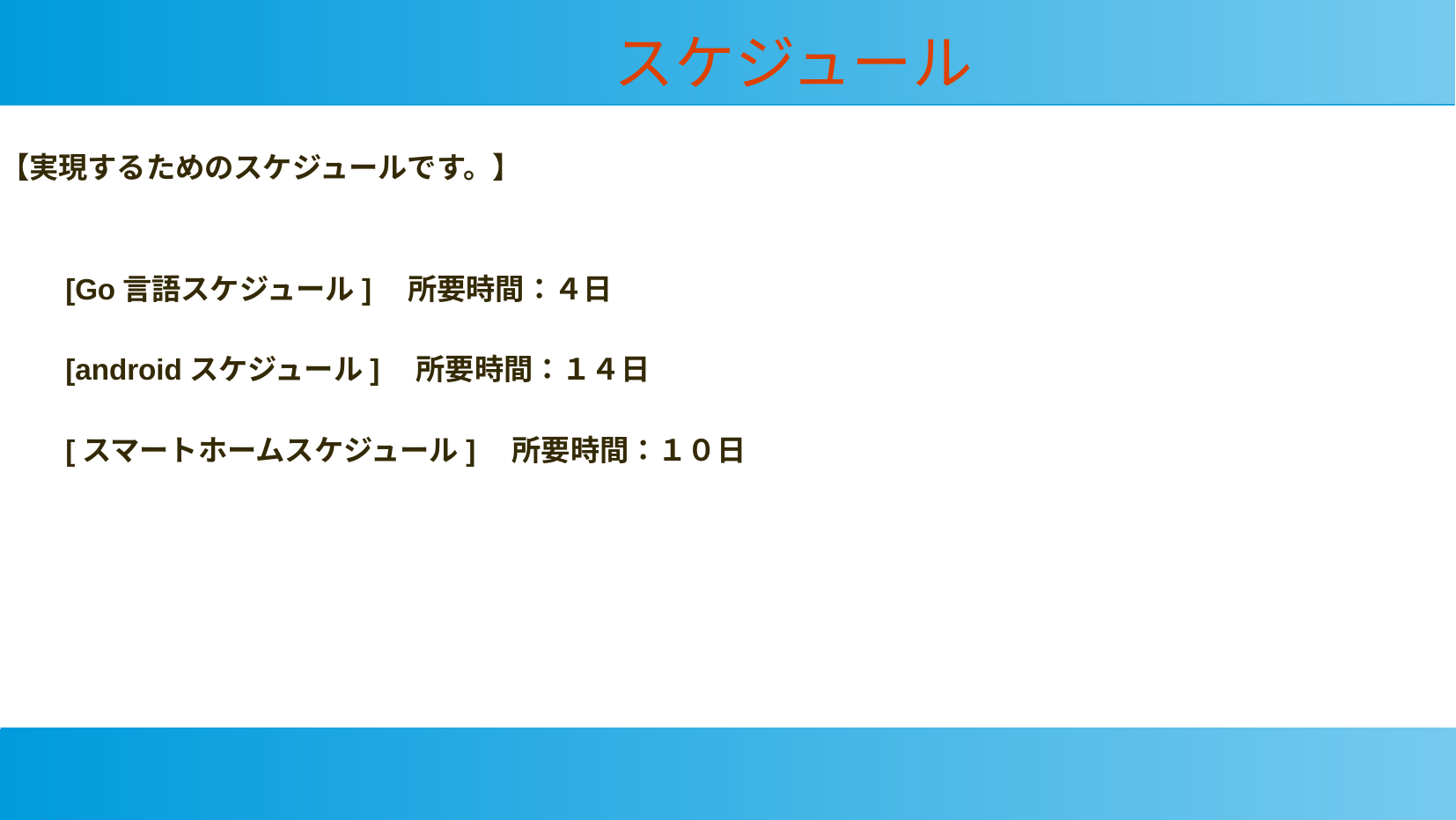

スケジュール

【実現するためのスケジュールです。】

　　[Go言語スケジュール]　所要時間：４日

　　[androidスケジュール]　所要時間：１４日

　　[スマートホームスケジュール]　所要時間：１０日